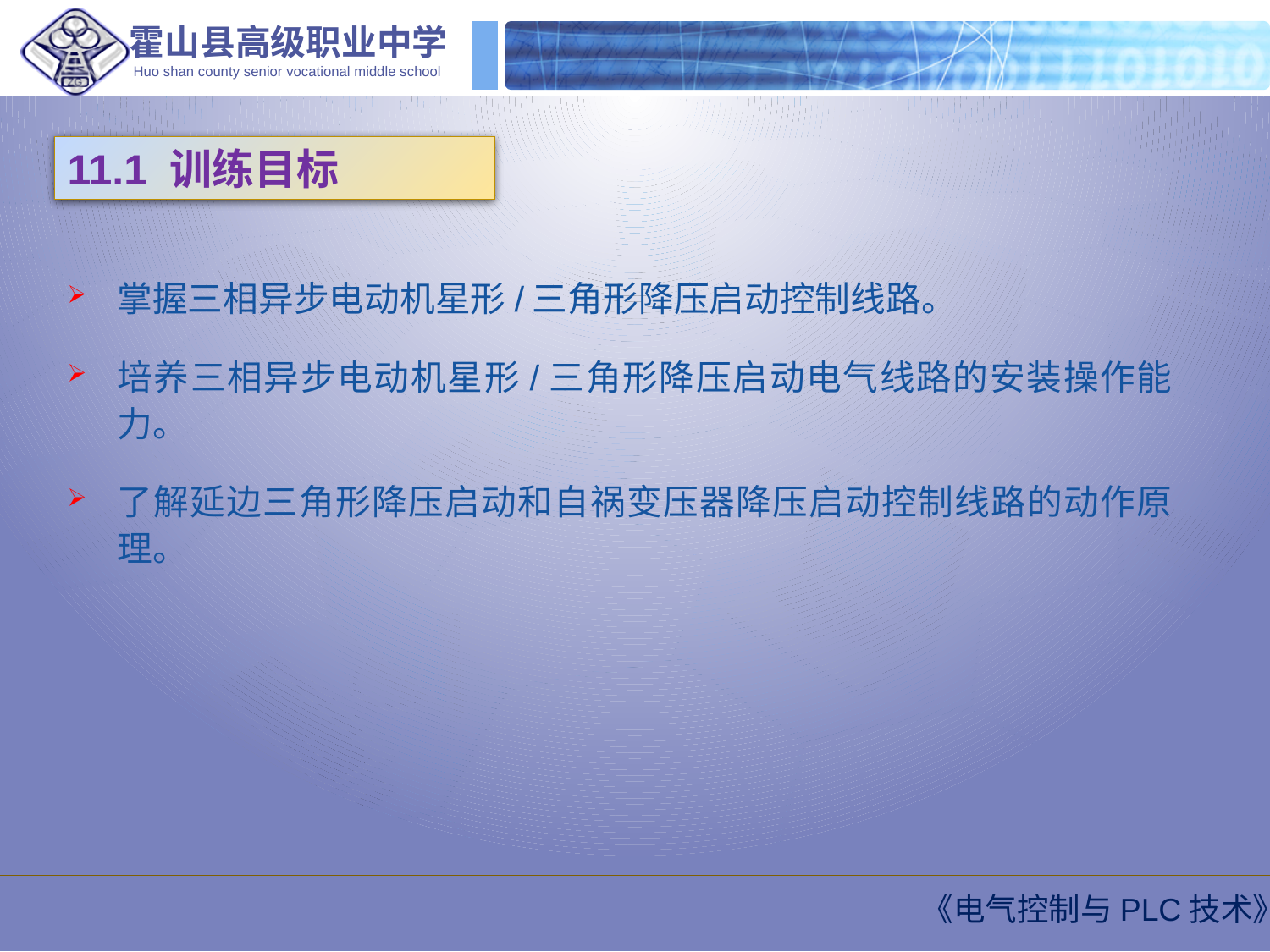

11.1 训练目标
掌握三相异步电动机星形/三角形降压启动控制线路。
培养三相异步电动机星形/三角形降压启动电气线路的安装操作能力。
了解延边三角形降压启动和自祸变压器降压启动控制线路的动作原理。